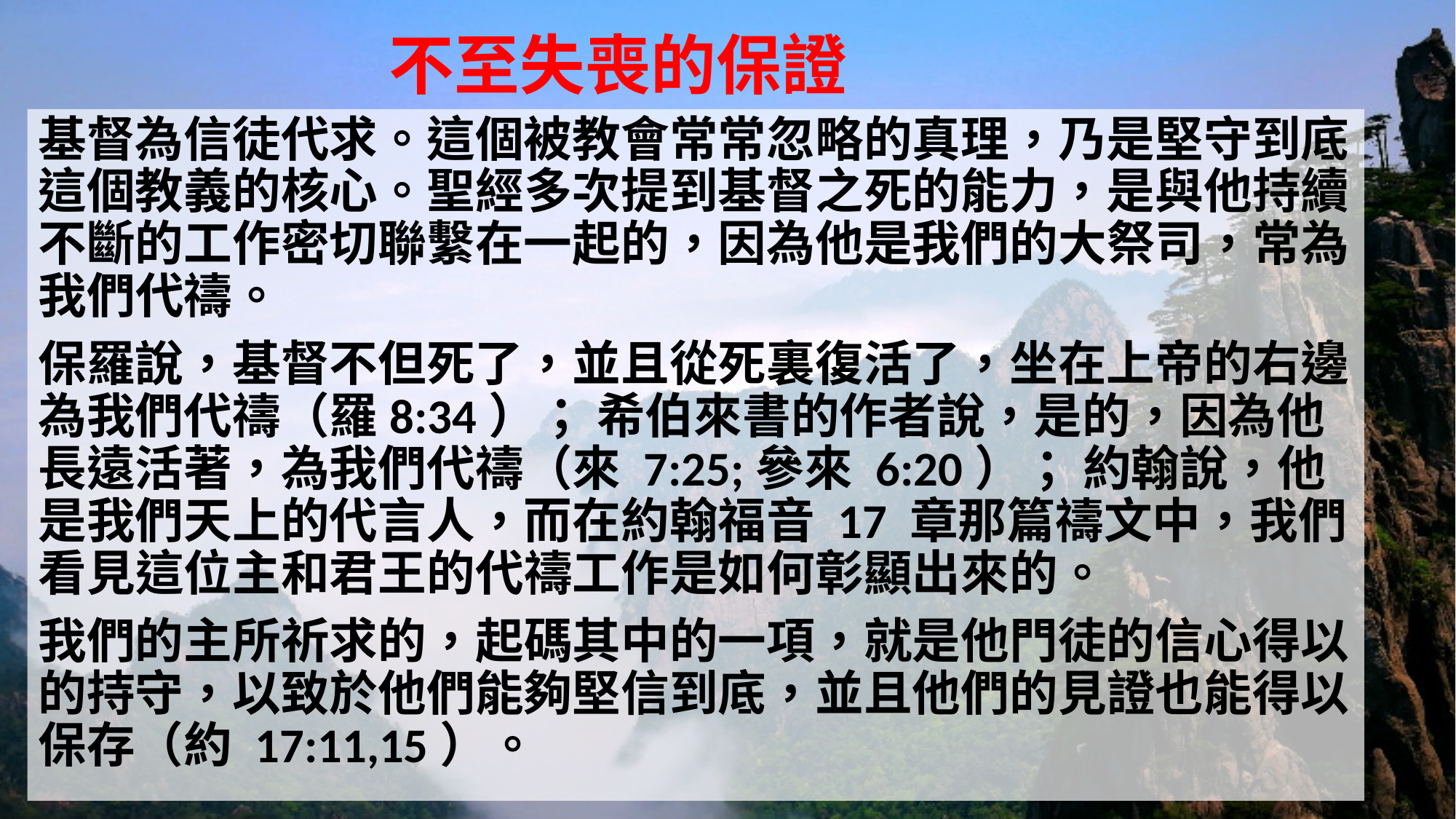

# 不至失喪的保證
基督為信徒代求。這個被教會常常忽略的真理，乃是堅守到底這個教義的核心。聖經多次提到基督之死的能力，是與他持續不斷的工作密切聯繫在一起的，因為他是我們的大祭司，常為我們代禱。
保羅說，基督不但死了，並且從死裏復活了，坐在上帝的右邊為我們代禱（羅8:34）； 希伯來書的作者說，是的，因為他長遠活著，為我們代禱（來 7:25;參來 6:20）； 約翰說，他是我們天上的代言人，而在約翰福音 17 章那篇禱文中，我們看見這位主和君王的代禱工作是如何彰顯出來的。
我們的主所祈求的，起碼其中的一項，就是他門徒的信心得以的持守，以致於他們能夠堅信到底，並且他們的見證也能得以保存（約 17:11,15）。